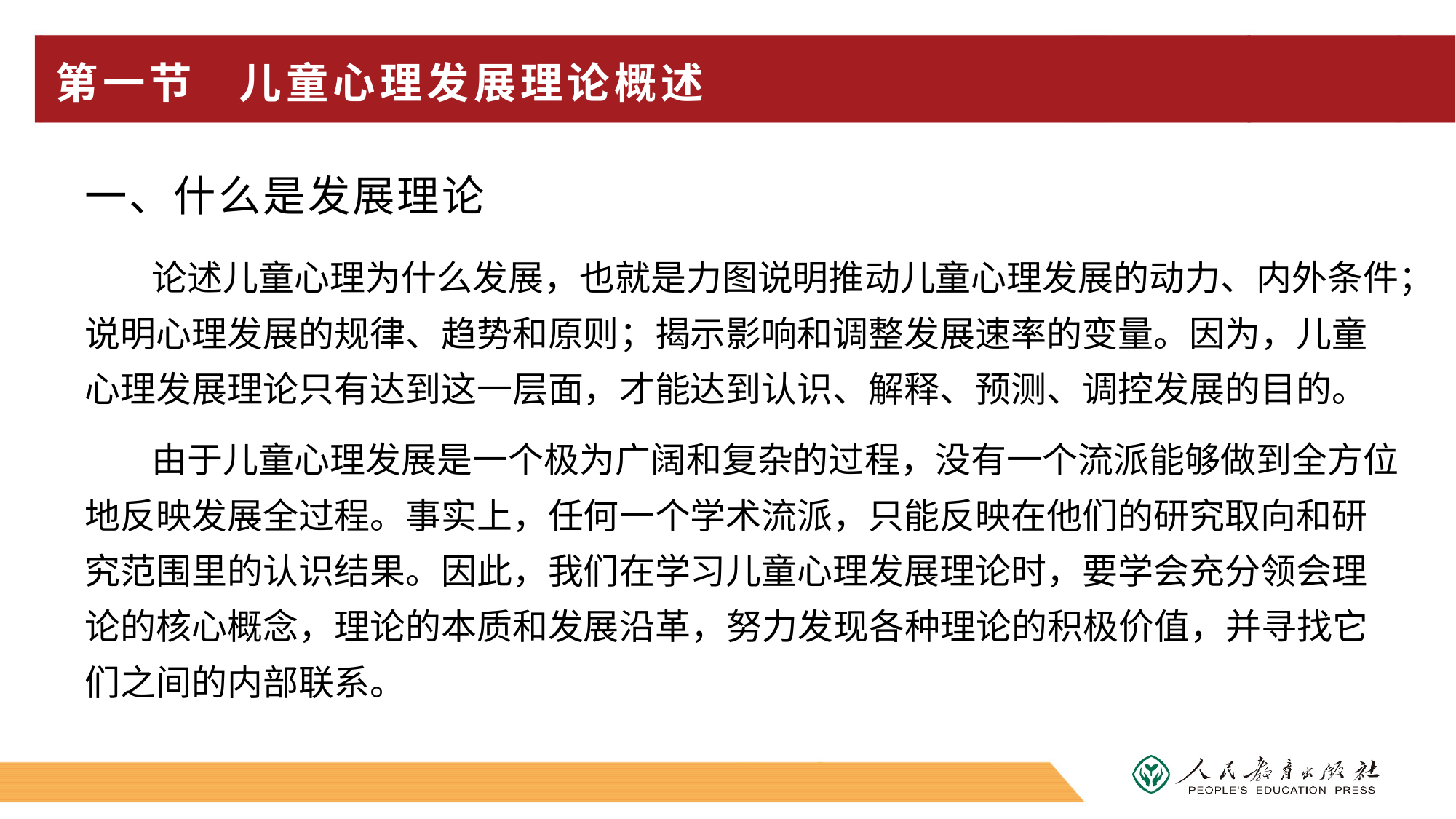

# 第一节   儿童心理发展理论概述
一、什么是发展理论
论述儿童心理为什么发展，也就是力图说明推动儿童心理发展的动力、内外条件；说明心理发展的规律、趋势和原则；揭示影响和调整发展速率的变量。因为，儿童心理发展理论只有达到这一层面，才能达到认识、解释、预测、调控发展的目的。
由于儿童心理发展是一个极为广阔和复杂的过程，没有一个流派能够做到全方位地反映发展全过程。事实上，任何一个学术流派，只能反映在他们的研究取向和研究范围里的认识结果。因此，我们在学习儿童心理发展理论时，要学会充分领会理论的核心概念，理论的本质和发展沿革，努力发现各种理论的积极价值，并寻找它们之间的内部联系。